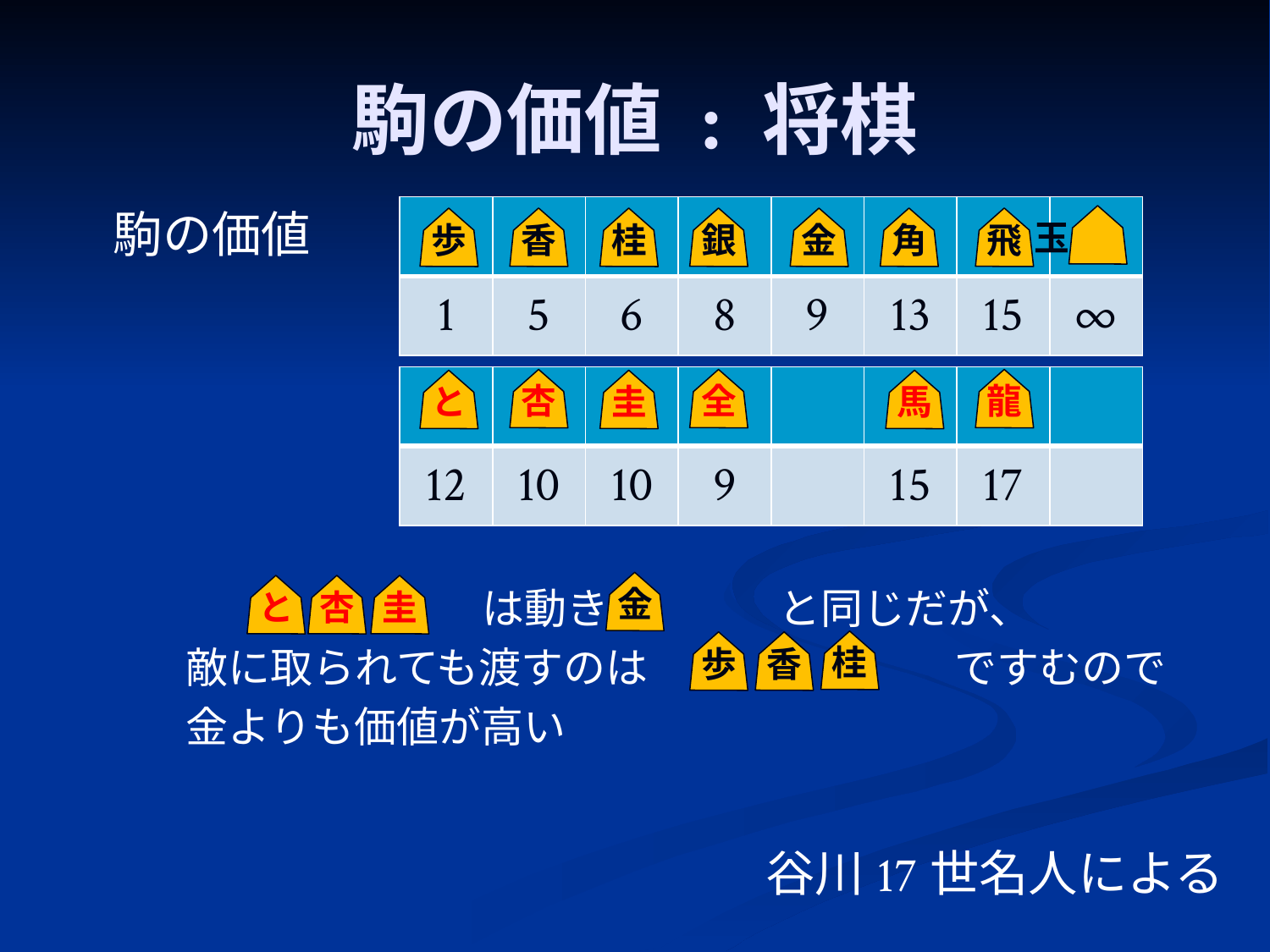

# 駒の価値 : 将棋
駒の価値
|  |  |  |  |  |  |  |  |
| --- | --- | --- | --- | --- | --- | --- | --- |
| 1 | 5 | 6 | 8 | 9 | 13 | 15 | ∞ |
玉
香
銀
角
飛
歩
桂
金
|  |  |  |  |  |  |  |  |
| --- | --- | --- | --- | --- | --- | --- | --- |
| 12 | 10 | 10 | 9 |  | 15 | 17 |  |
杏
全
龍
と
圭
馬
金
圭
　　　　　　　は動きは　　　と同じだが、
敵に取られても渡すのは　　　　　　　 ですむので
金よりも価値が高い
と
杏
桂
香
歩
谷川17世名人による